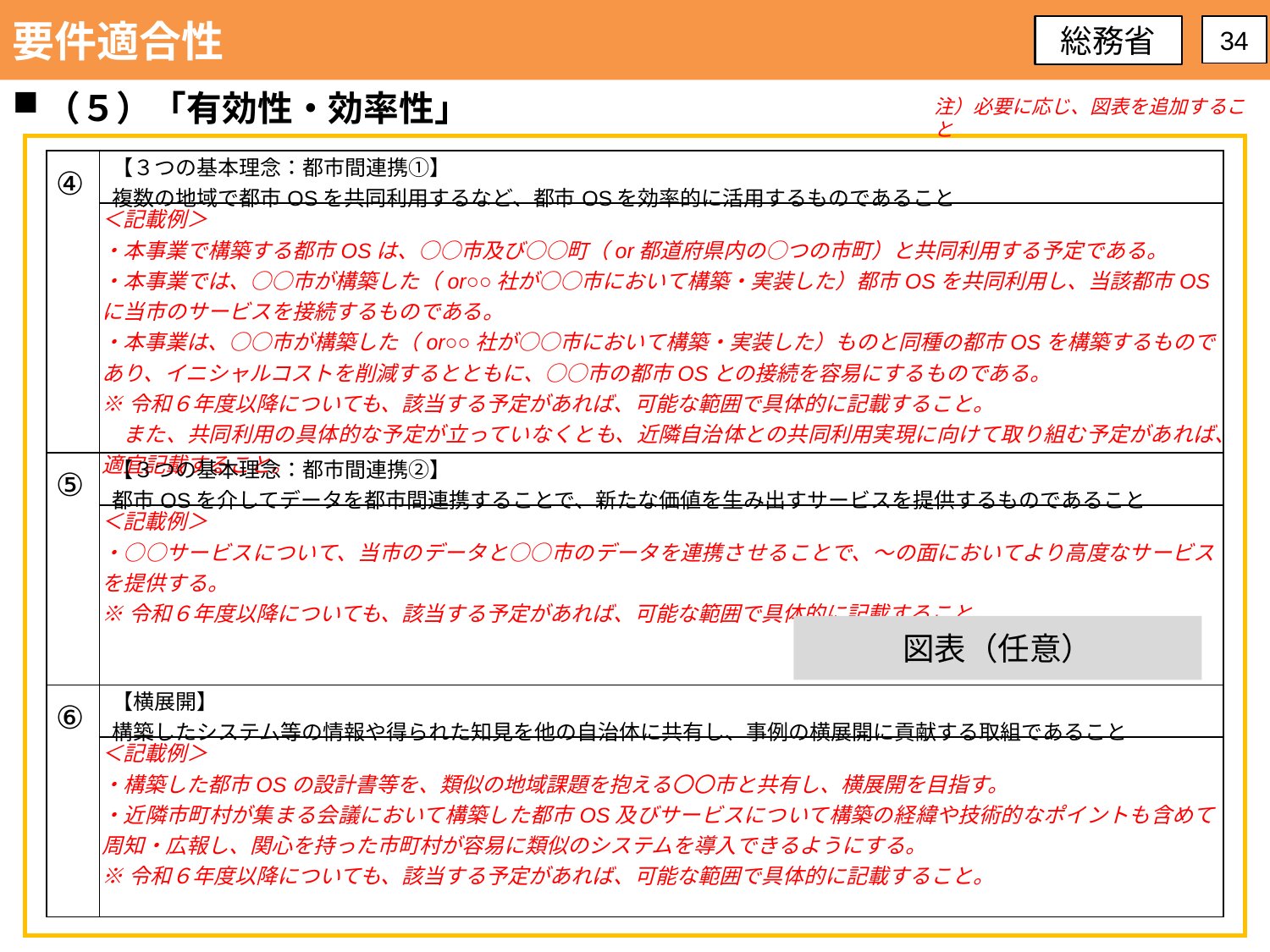

要件適合性
総務省
34
（５）「有効性・効率性」
注）必要に応じ、図表を追加すること

| ④ | 【３つの基本理念：都市間連携①】 複数の地域で都市OSを共同利用するなど、都市OSを効率的に活用するものであること |
| --- | --- |
|  | ＜記載例＞ ・本事業で構築する都市OSは、○○市及び○○町（or都道府県内の○つの市町）と共同利用する予定である。 ・本事業では、○○市が構築した（or○○社が○○市において構築・実装した）都市OSを共同利用し、当該都市OSに当市のサービスを接続するものである。 ・本事業は、○○市が構築した（or○○社が○○市において構築・実装した）ものと同種の都市OSを構築するものであり、イニシャルコストを削減するとともに、○○市の都市OSとの接続を容易にするものである。 ※令和６年度以降についても、該当する予定があれば、可能な範囲で具体的に記載すること。 　また、共同利用の具体的な予定が立っていなくとも、近隣自治体との共同利用実現に向けて取り組む予定があれば、適宜記載すること。 |
| ⑤ | 【３つの基本理念：都市間連携②】 都市OSを介してデータを都市間連携することで、新たな価値を生み出すサービスを提供するものであること |
|  | ＜記載例＞ ・○○サービスについて、当市のデータと○○市のデータを連携させることで、～の面においてより高度なサービスを提供する。 ※令和６年度以降についても、該当する予定があれば、可能な範囲で具体的に記載すること。 |
| ⑥ | 【横展開】 構築したシステム等の情報や得られた知見を他の自治体に共有し、事例の横展開に貢献する取組であること |
|  | ＜記載例＞ ・構築した都市OSの設計書等を、類似の地域課題を抱える〇〇市と共有し、横展開を目指す。 ・近隣市町村が集まる会議において構築した都市OS及びサービスについて構築の経緯や技術的なポイントも含めて周知・広報し、関心を持った市町村が容易に類似のシステムを導入できるようにする。 ※令和６年度以降についても、該当する予定があれば、可能な範囲で具体的に記載すること。 |
図表（任意）